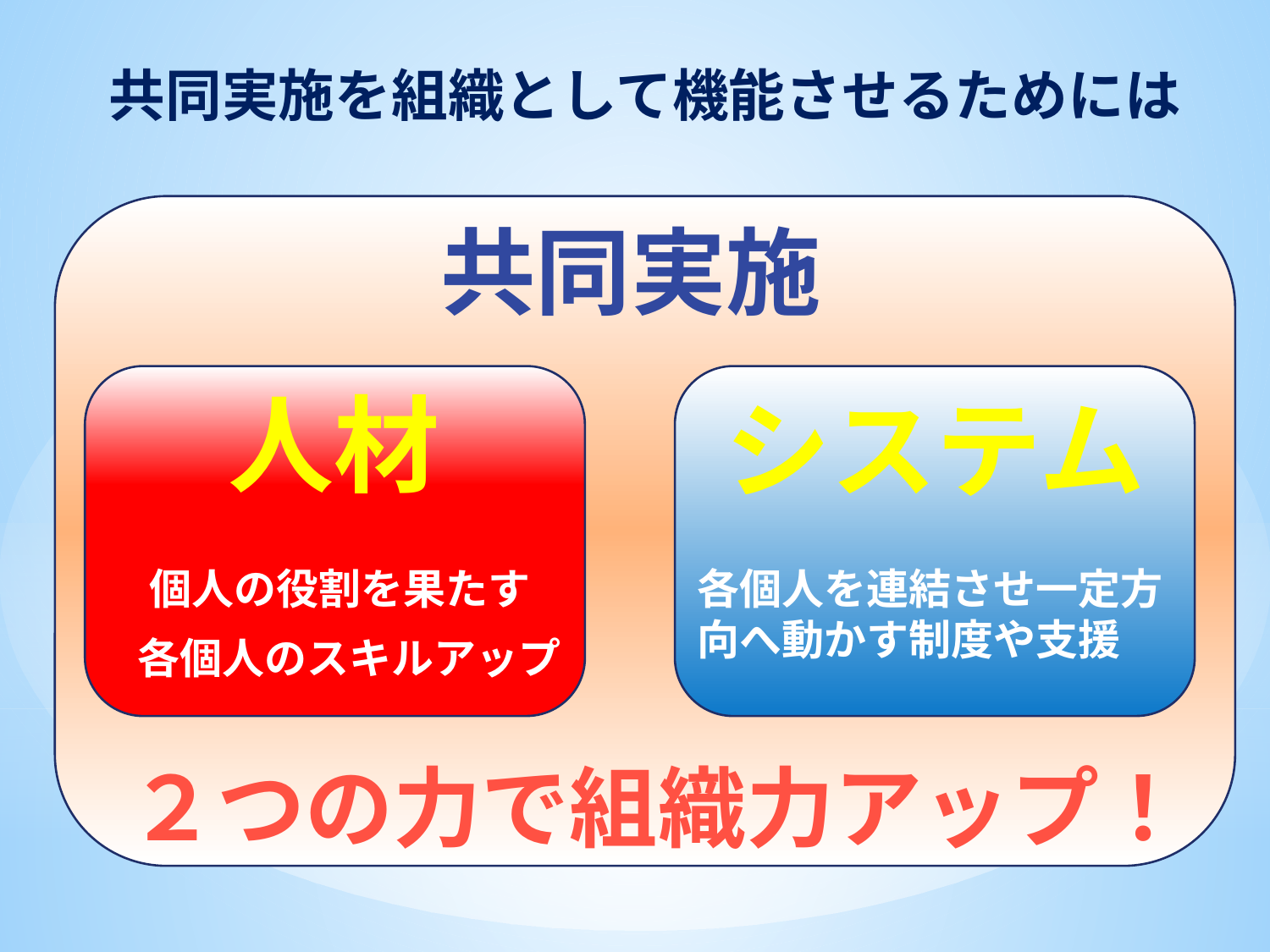

共同実施を組織として機能させるためには

共同実施

人材
システム
個人の役割を果たす
各個人を連結させ一定方向へ動かす制度や支援
各個人のスキルアップ
２つの力で組織力アップ！